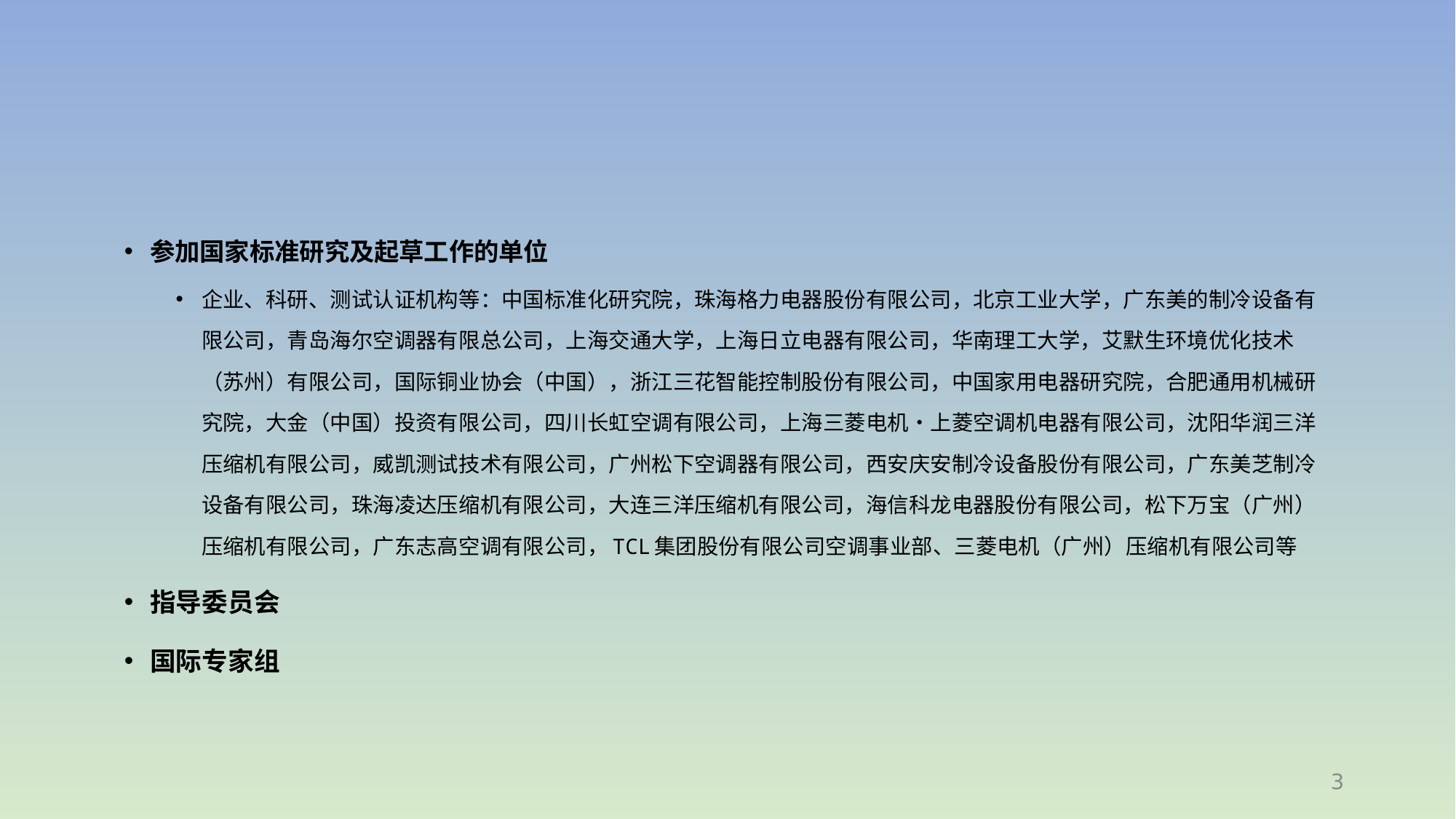

#

参加国家标准研究及起草工作的单位
企业、科研、测试认证机构等：中国标准化研究院，珠海格力电器股份有限公司，北京工业大学，广东美的制冷设备有限公司，青岛海尔空调器有限总公司，上海交通大学，上海日立电器有限公司，华南理工大学，艾默生环境优化技术（苏州）有限公司，国际铜业协会（中国），浙江三花智能控制股份有限公司，中国家用电器研究院，合肥通用机械研究院，大金（中国）投资有限公司，四川长虹空调有限公司，上海三菱电机•上菱空调机电器有限公司，沈阳华润三洋压缩机有限公司，威凯测试技术有限公司，广州松下空调器有限公司，西安庆安制冷设备股份有限公司，广东美芝制冷设备有限公司，珠海凌达压缩机有限公司，大连三洋压缩机有限公司，海信科龙电器股份有限公司，松下万宝（广州）压缩机有限公司，广东志高空调有限公司，TCL集团股份有限公司空调事业部、三菱电机（广州）压缩机有限公司等
指导委员会
国际专家组

3